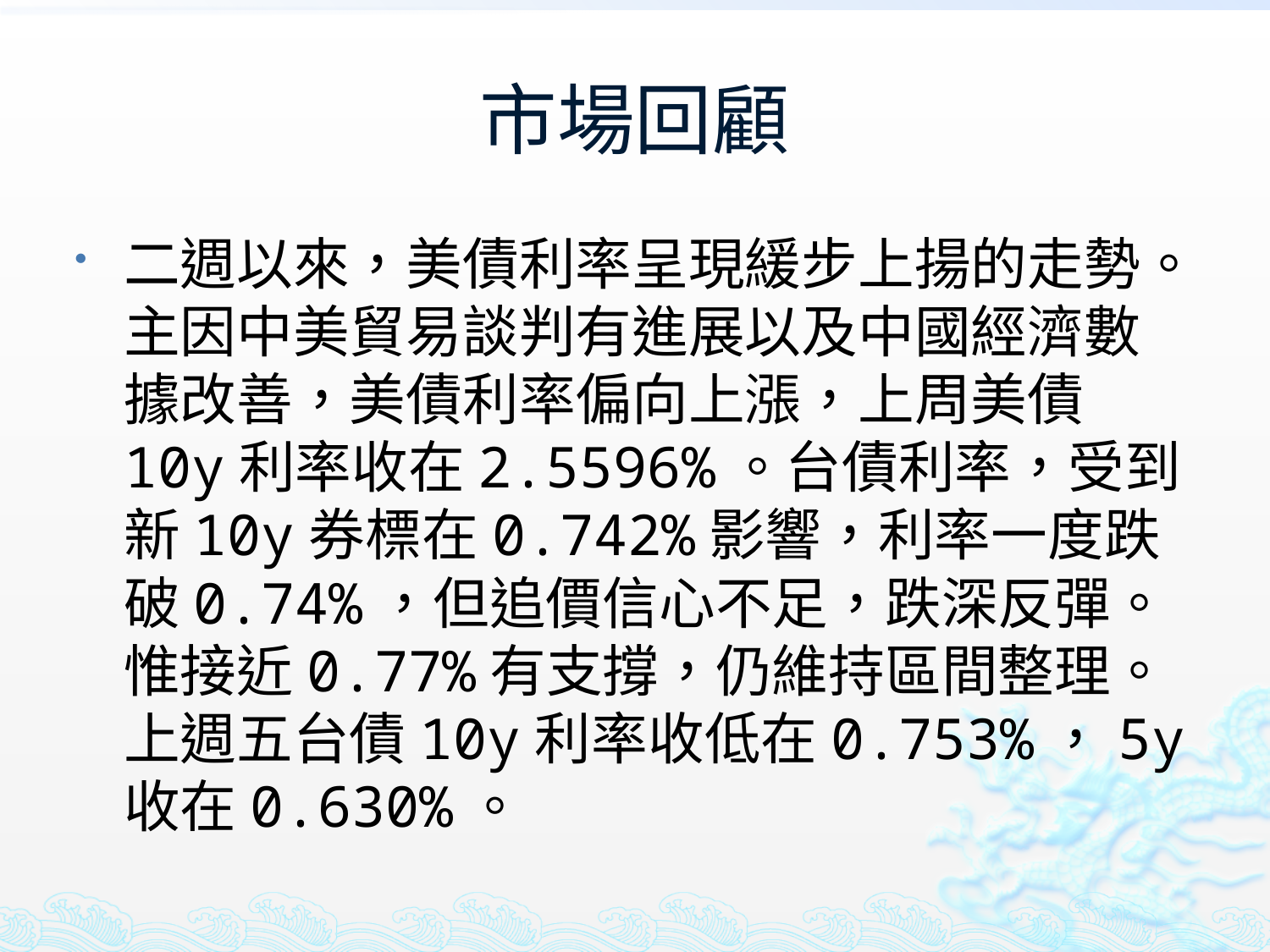

# 市場回顧
二週以來，美債利率呈現緩步上揚的走勢。主因中美貿易談判有進展以及中國經濟數據改善，美債利率偏向上漲，上周美債10y利率收在2.5596%。台債利率，受到新10y券標在0.742%影響，利率一度跌破0.74%，但追價信心不足，跌深反彈。惟接近0.77%有支撐，仍維持區間整理。上週五台債10y利率收低在0.753%，5y收在0.630%。